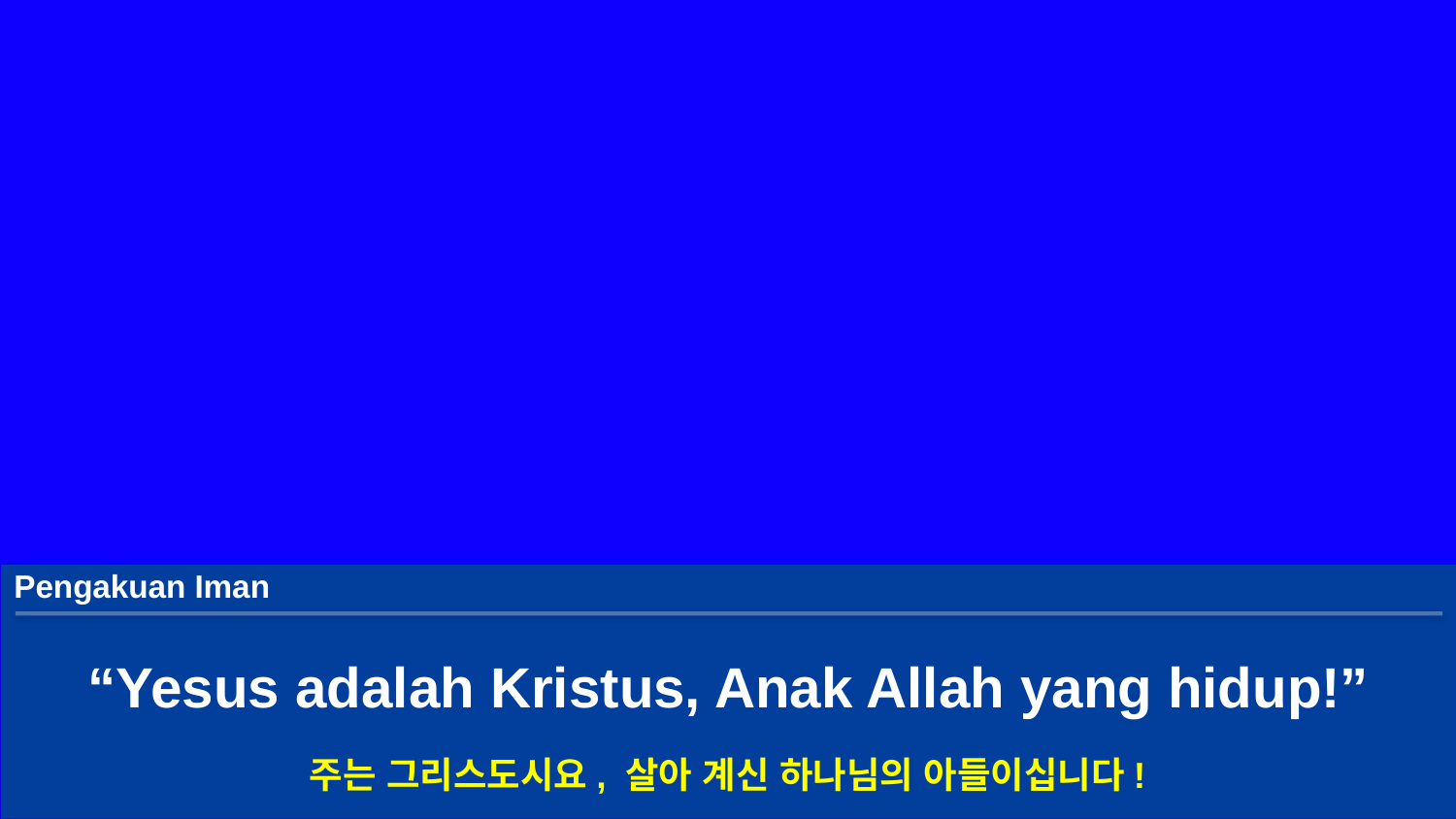

Pengakuan Iman

“Yesus adalah Kristus, Anak Allah yang hidup!”

주는 그리스도시요, 살아 계신 하나님의 아들이십니다!